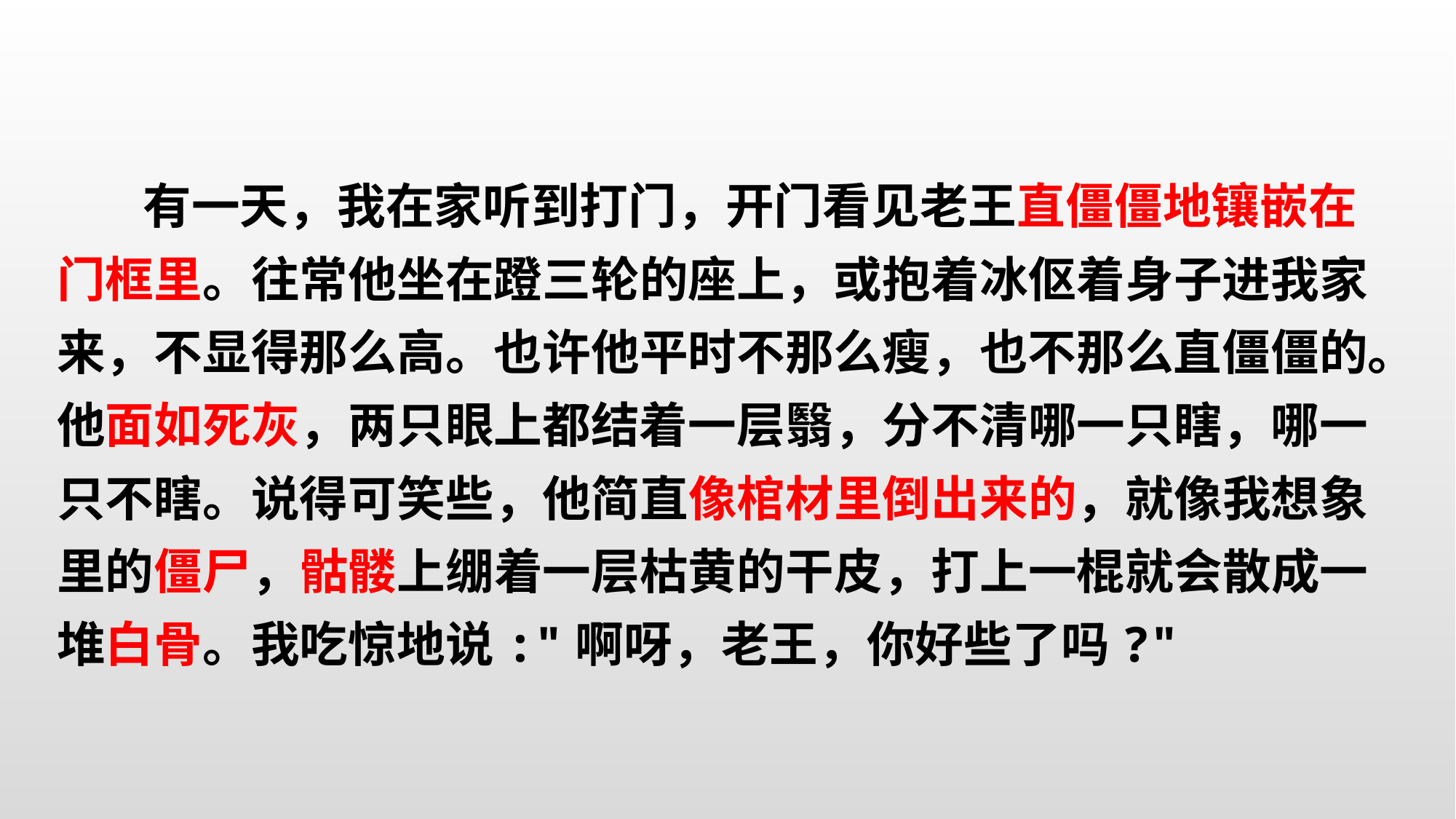

有一天，我在家听到打门，开门看见老王直僵僵地镶嵌在门框里。往常他坐在蹬三轮的座上，或抱着冰伛着身子进我家来，不显得那么高。也许他平时不那么瘦，也不那么直僵僵的。他面如死灰，两只眼上都结着一层翳，分不清哪一只瞎，哪一只不瞎。说得可笑些，他简直像棺材里倒出来的，就像我想象里的僵尸，骷髅上绷着一层枯黄的干皮，打上一棍就会散成一堆白骨。我吃惊地说:"啊呀，老王，你好些了吗?"